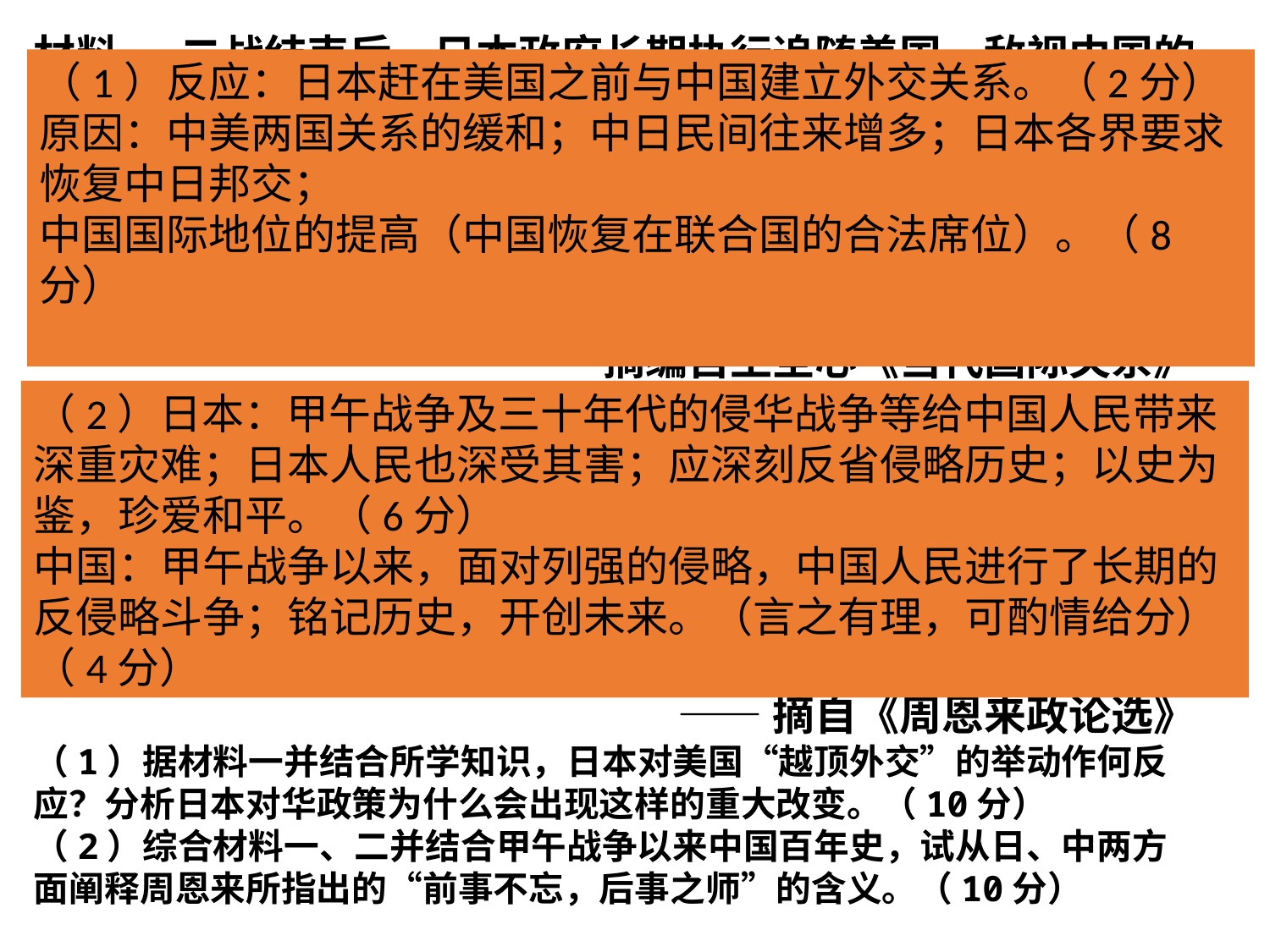

材料一  二战结束后，日本政府长期执行追随美国、敌视中国的政策。50年代以来，随着中日两国民间贸易和人员往来的增多，日本各界人士要求恢复中日邦交的呼声越来越高……1972年2月尼克松访华对日本产生极大的震动。日本把美国的这种举动视为“越顶外交”……1972年9月29日，中日两国建立外交关系。
     ——摘编自王圣心《当代国际关系》
材料二  田中首相来我国访问，揭开了中日关系史上新的一页。在我们两国的历史上，有着两千年的友好来往和文化交流……值得我们珍视。但是，自从1894年以来的半个世纪中，由于日本军国主义者侵略中国，使得中国人民遭受重大灾难，日本人民也深受其害。前事不忘，后事之师，这样的经验教训，我们应该牢牢记住。
——摘自《周恩来政论选》
（1）据材料一并结合所学知识，日本对美国“越顶外交”的举动作何反应？分析日本对华政策为什么会出现这样的重大改变。（10分）
（2）综合材料一、二并结合甲午战争以来中国百年史，试从日、中两方面阐释周恩来所指出的“前事不忘，后事之师”的含义。（10分）

（1）反应：日本赶在美国之前与中国建立外交关系。（2分）
原因：中美两国关系的缓和；中日民间往来增多；日本各界要求恢复中日邦交；
中国国际地位的提高（中国恢复在联合国的合法席位）。（8分）

（2）日本：甲午战争及三十年代的侵华战争等给中国人民带来深重灾难；日本人民也深受其害；应深刻反省侵略历史；以史为鉴，珍爱和平。（6分）
中国：甲午战争以来，面对列强的侵略，中国人民进行了长期的反侵略斗争；铭记历史，开创未来。（言之有理，可酌情给分）（4分）